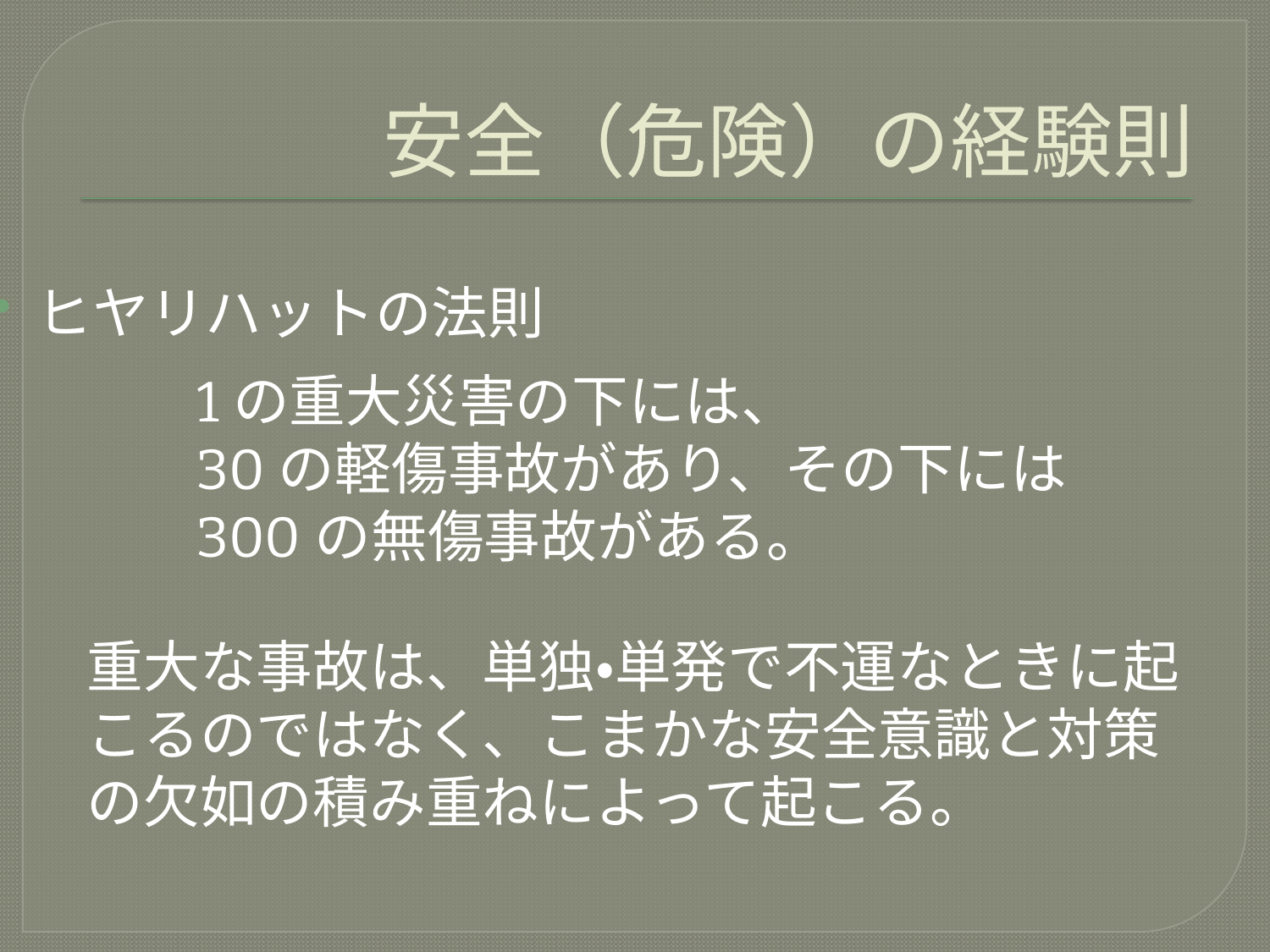

# 安全（危険）の経験則
ヒヤリハットの法則

1の重大災害の下には、
30の軽傷事故があり、その下には300の無傷事故がある。
重大な事故は、単独・単発で不運なときに起こるのではなく、こまかな安全意識と対策の欠如の積み重ねによって起こる。